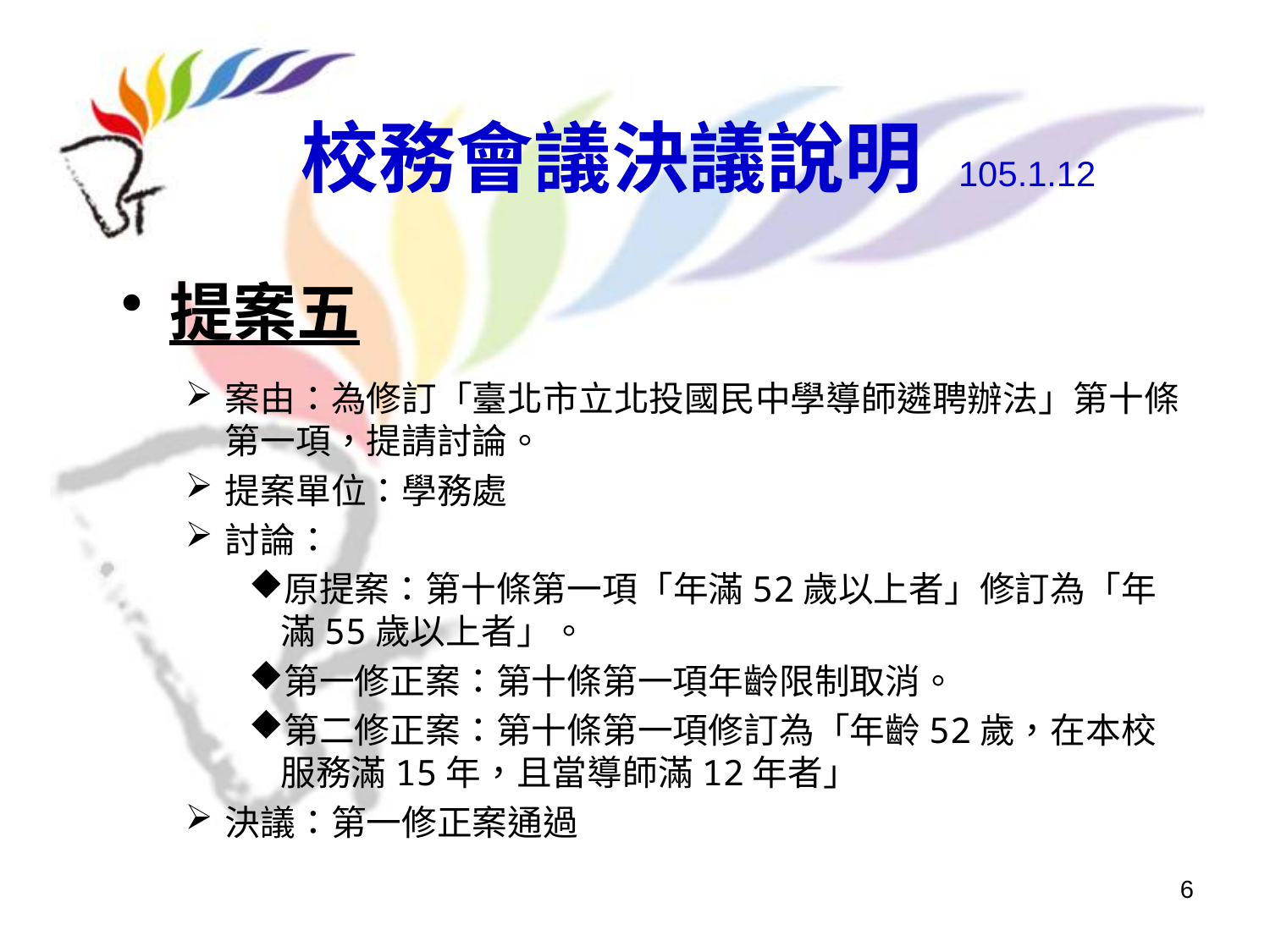

# 校務會議決議說明 105.1.12
提案五
案由：為修訂「臺北市立北投國民中學導師遴聘辦法」第十條第一項，提請討論。
提案單位：學務處
討論：
原提案：第十條第一項「年滿52歲以上者」修訂為「年滿55歲以上者」。
第一修正案：第十條第一項年齡限制取消。
第二修正案：第十條第一項修訂為「年齡52歲，在本校服務滿15年，且當導師滿12年者」
決議：第一修正案通過
6